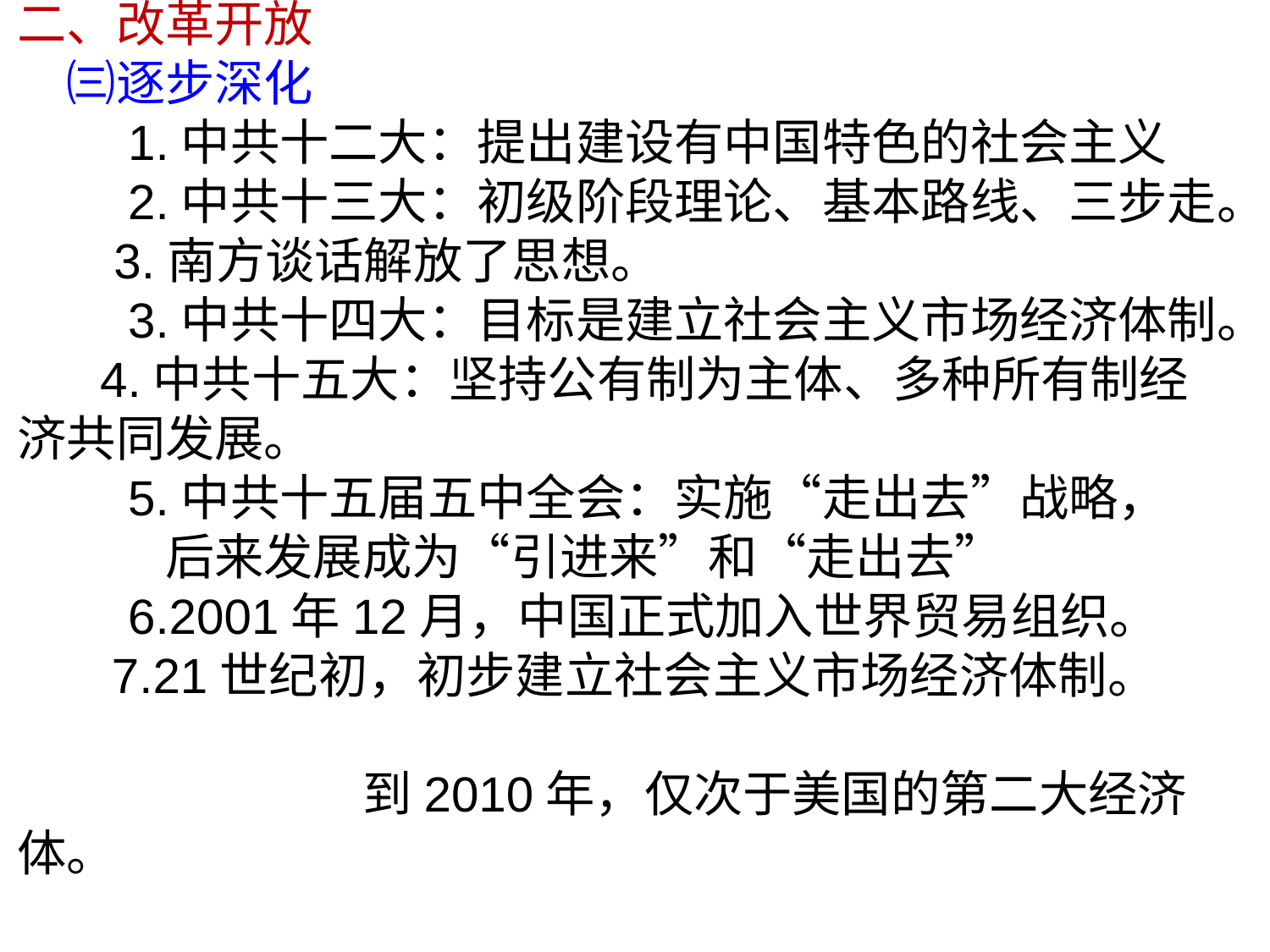

二、改革开放
　㈢逐步深化
　　1.中共十二大：提出建设有中国特色的社会主义
　　2.中共十三大：初级阶段理论、基本路线、三步走。
       3.南方谈话解放了思想。
　　3.中共十四大：目标是建立社会主义市场经济体制。
      4.中共十五大：坚持公有制为主体、多种所有制经济共同发展。
　　5.中共十五届五中全会：实施“走出去”战略，
　　　后来发展成为“引进来”和“走出去”
　　6.2001年12月，中国正式加入世界贸易组织。
　   7.21世纪初，初步建立社会主义市场经济体制。

　　　　　　　到2010年，仅次于美国的第二大经济体。